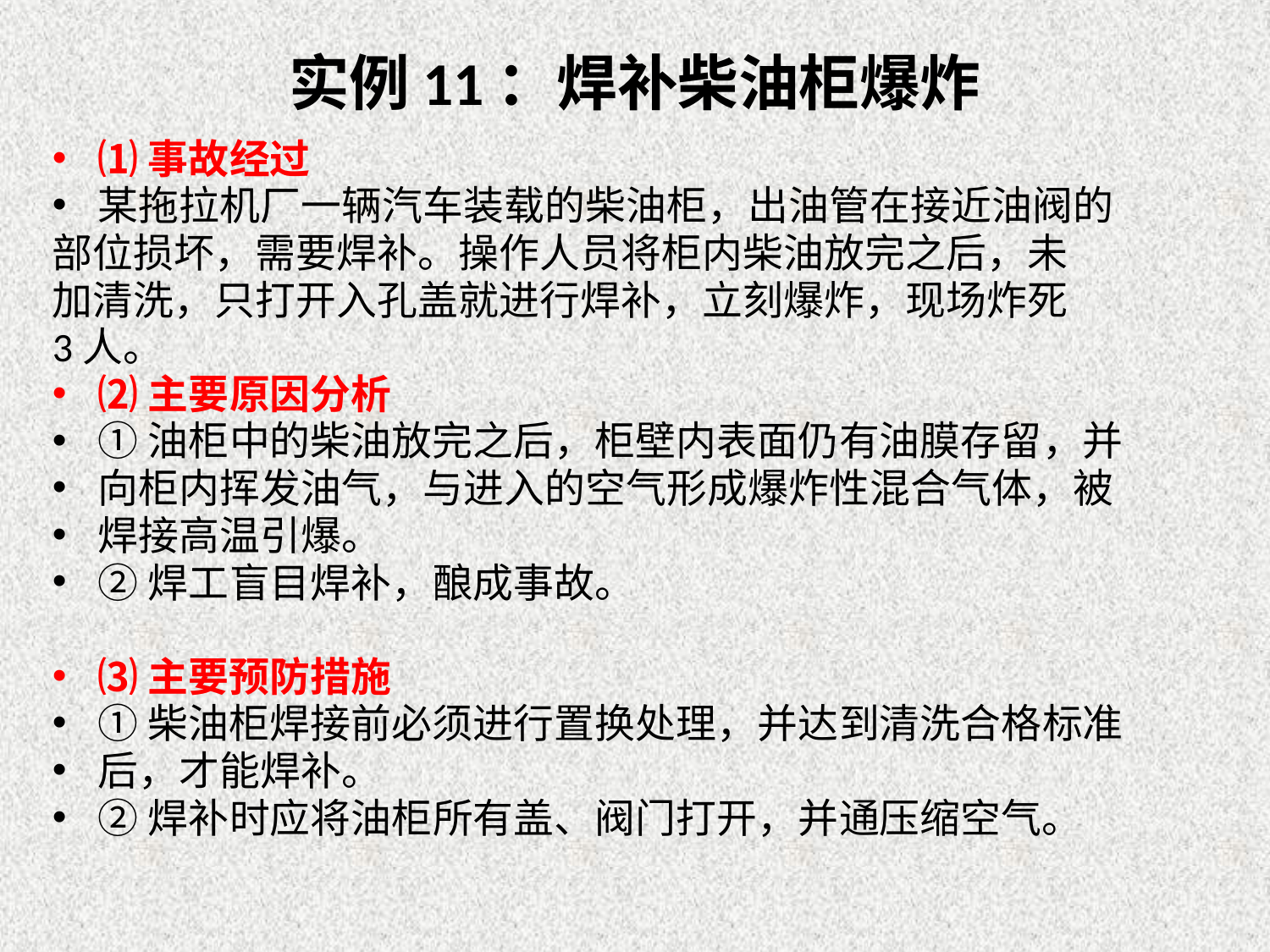

# 实例11：焊补柴油柜爆炸
⑴事故经过
某拖拉机厂一辆汽车装载的柴油柜，出油管在接近油阀的
部位损坏，需要焊补。操作人员将柜内柴油放完之后，未
加清洗，只打开入孔盖就进行焊补，立刻爆炸，现场炸死
3人。
⑵主要原因分析
①油柜中的柴油放完之后，柜壁内表面仍有油膜存留，并
向柜内挥发油气，与进入的空气形成爆炸性混合气体，被
焊接高温引爆。
②焊工盲目焊补，酿成事故。

⑶主要预防措施
①柴油柜焊接前必须进行置换处理，并达到清洗合格标准
后，才能焊补。
②焊补时应将油柜所有盖、阀门打开，并通压缩空气。